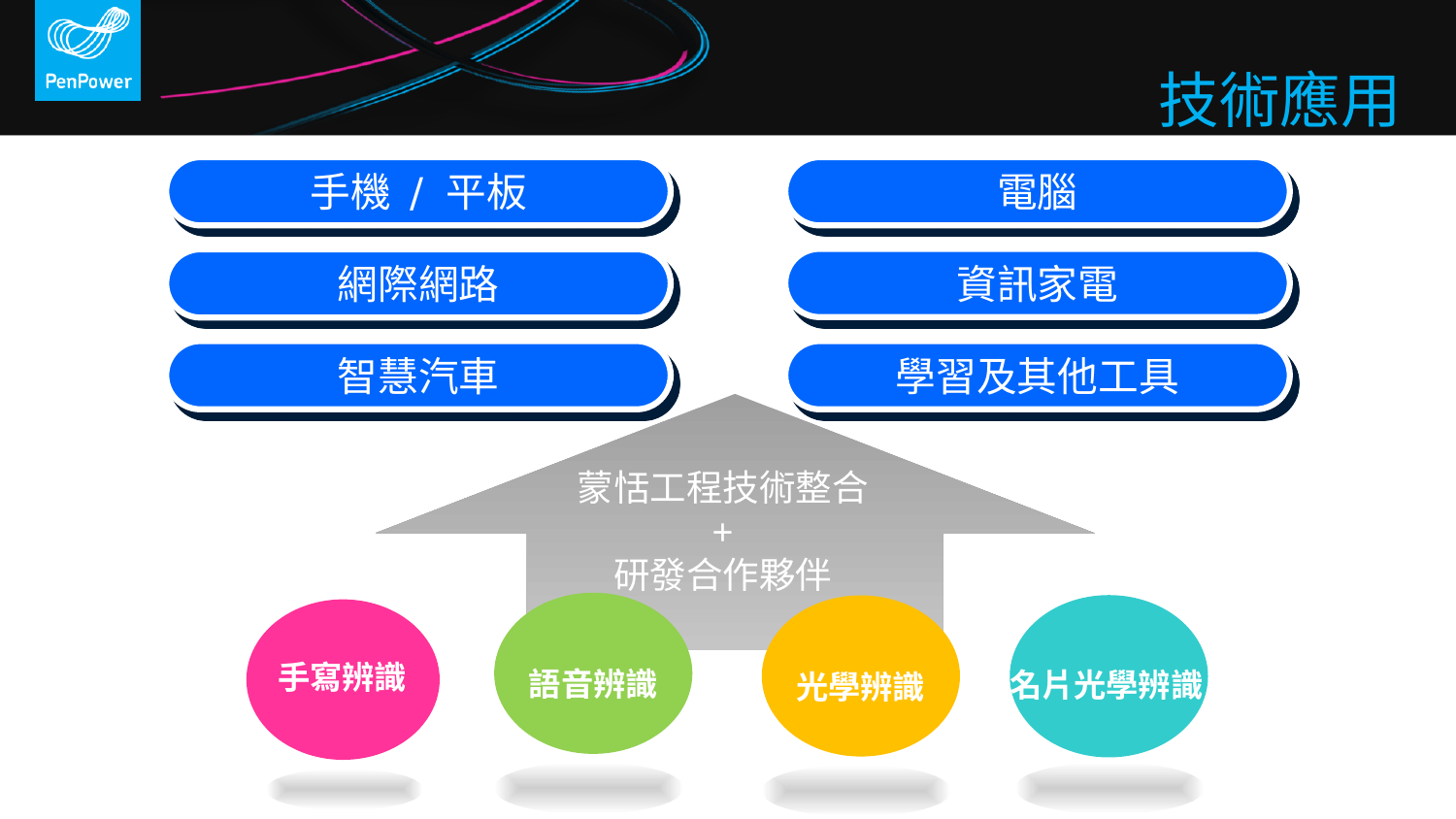

技術應用
手機 / 平板
電腦
資訊家電
網際網路
智慧汽車
學習及其他工具

蒙恬工程技術整合
+
研發合作夥伴

語音辨識

名片光學辨識

光學辨識

手寫辨識